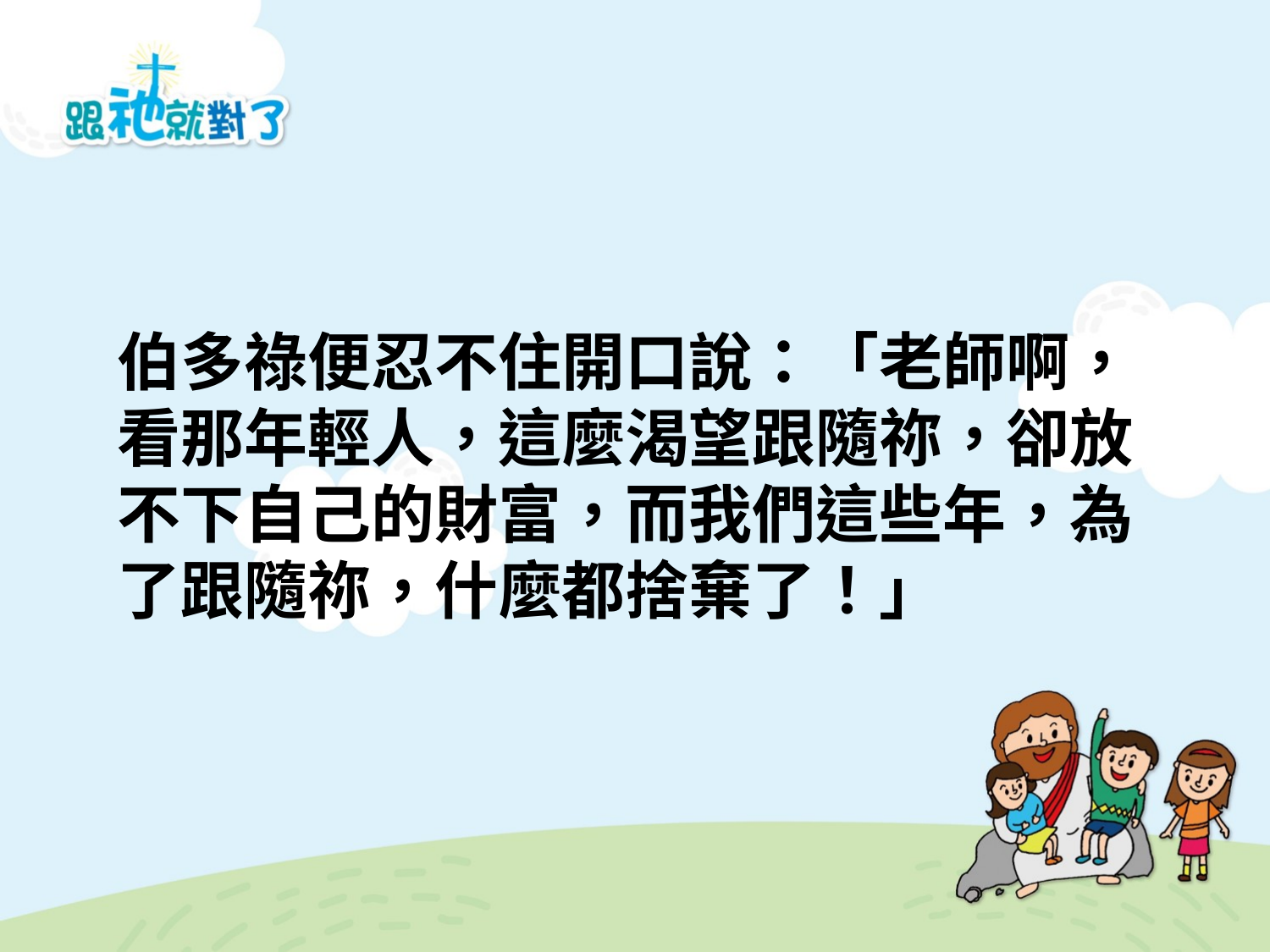

伯多祿便忍不住開口說：「老師啊，看那年輕人，這麼渴望跟隨祢，卻放不下自己的財富，而我們這些年，為了跟隨祢，什麼都捨棄了！」